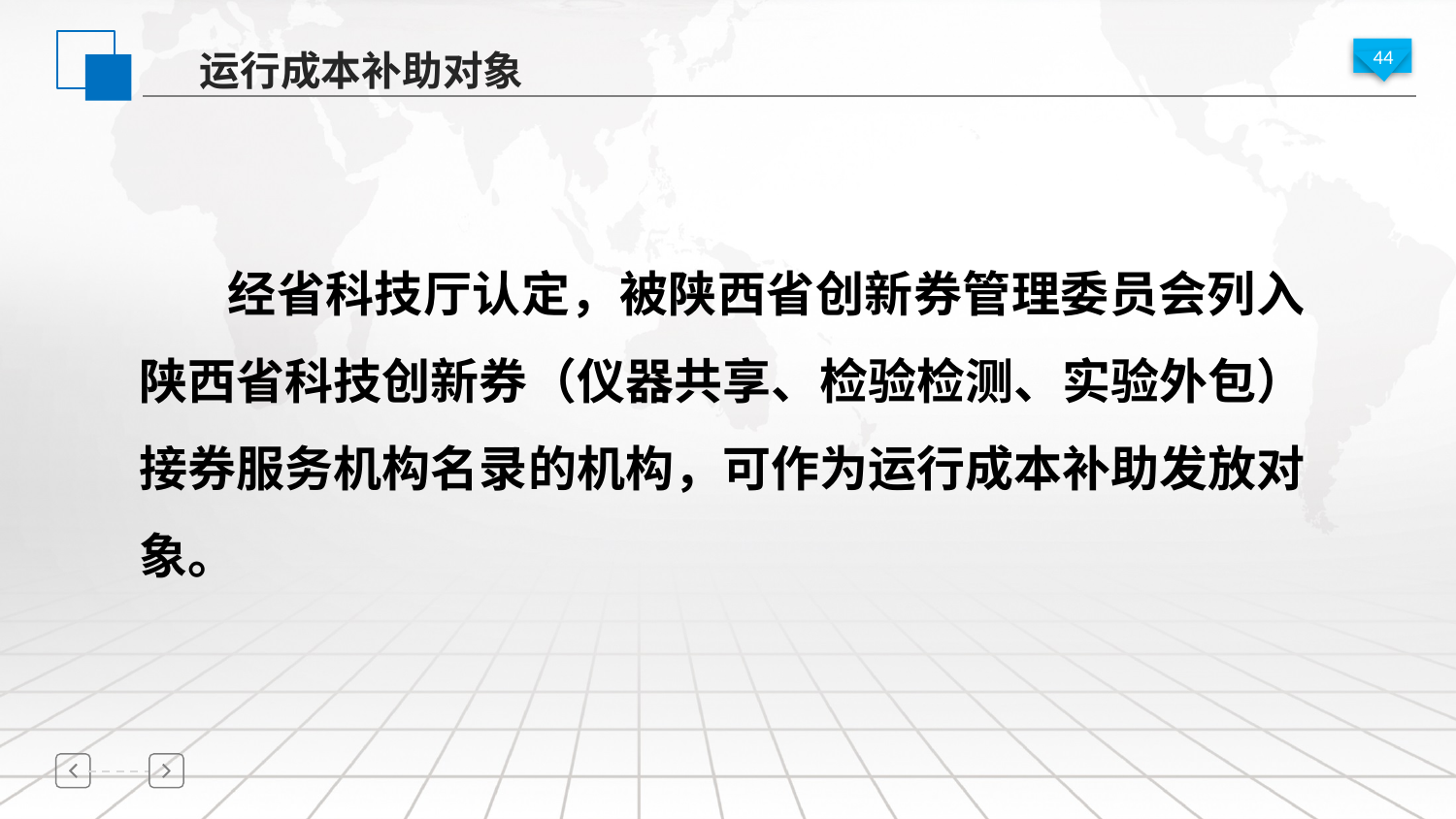

# 运行成本补助对象
 经省科技厅认定，被陕西省创新券管理委员会列入陕西省科技创新券（仪器共享、检验检测、实验外包）接券服务机构名录的机构，可作为运行成本补助发放对象。